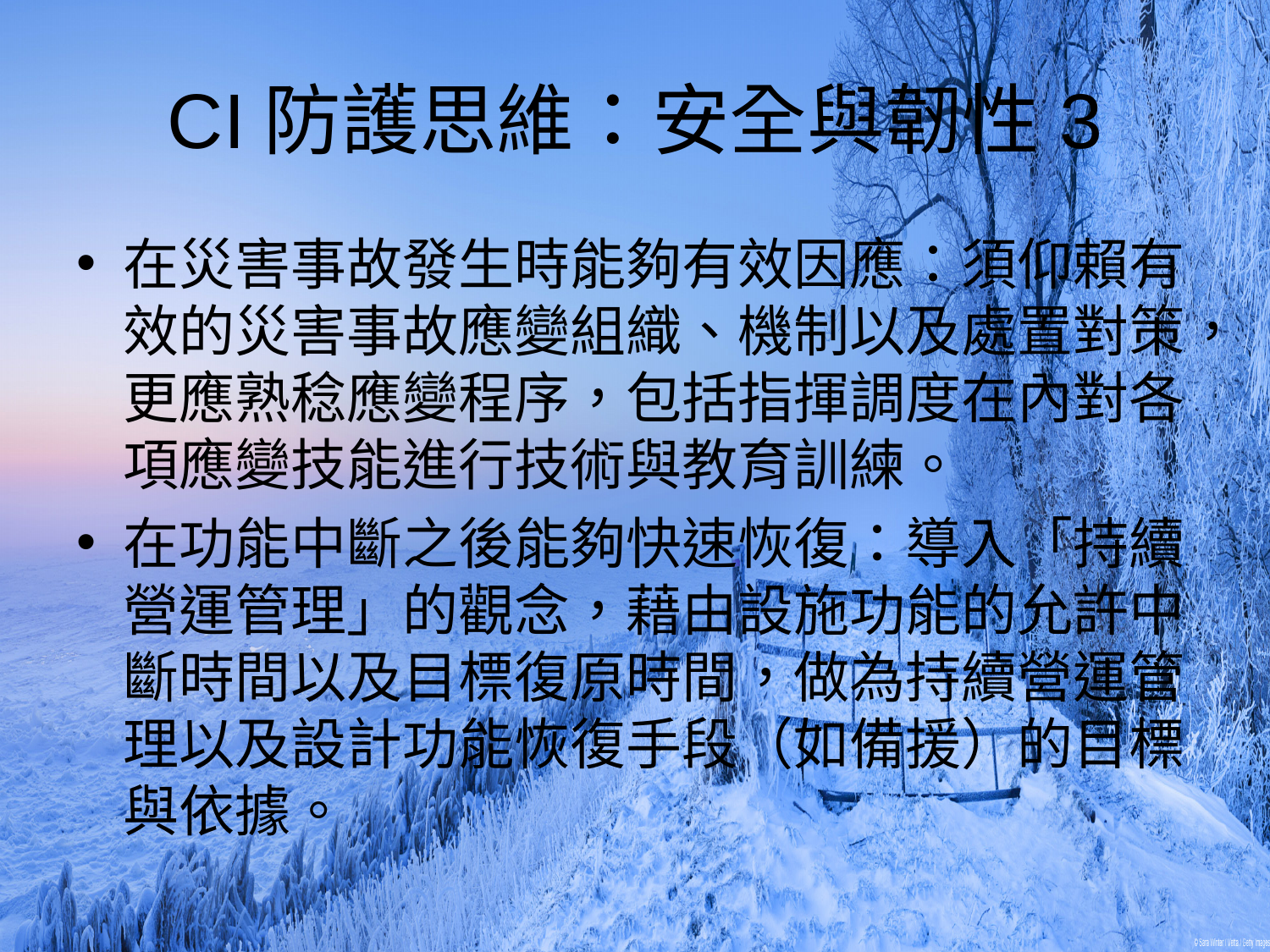

# CI防護思維：安全與韌性3
在災害事故發生時能夠有效因應：須仰賴有效的災害事故應變組織、機制以及處置對策，更應熟稔應變程序，包括指揮調度在內對各項應變技能進行技術與教育訓練。
在功能中斷之後能夠快速恢復：導入「持續營運管理」的觀念，藉由設施功能的允許中斷時間以及目標復原時間，做為持續營運管理以及設計功能恢復手段（如備援）的目標與依據。